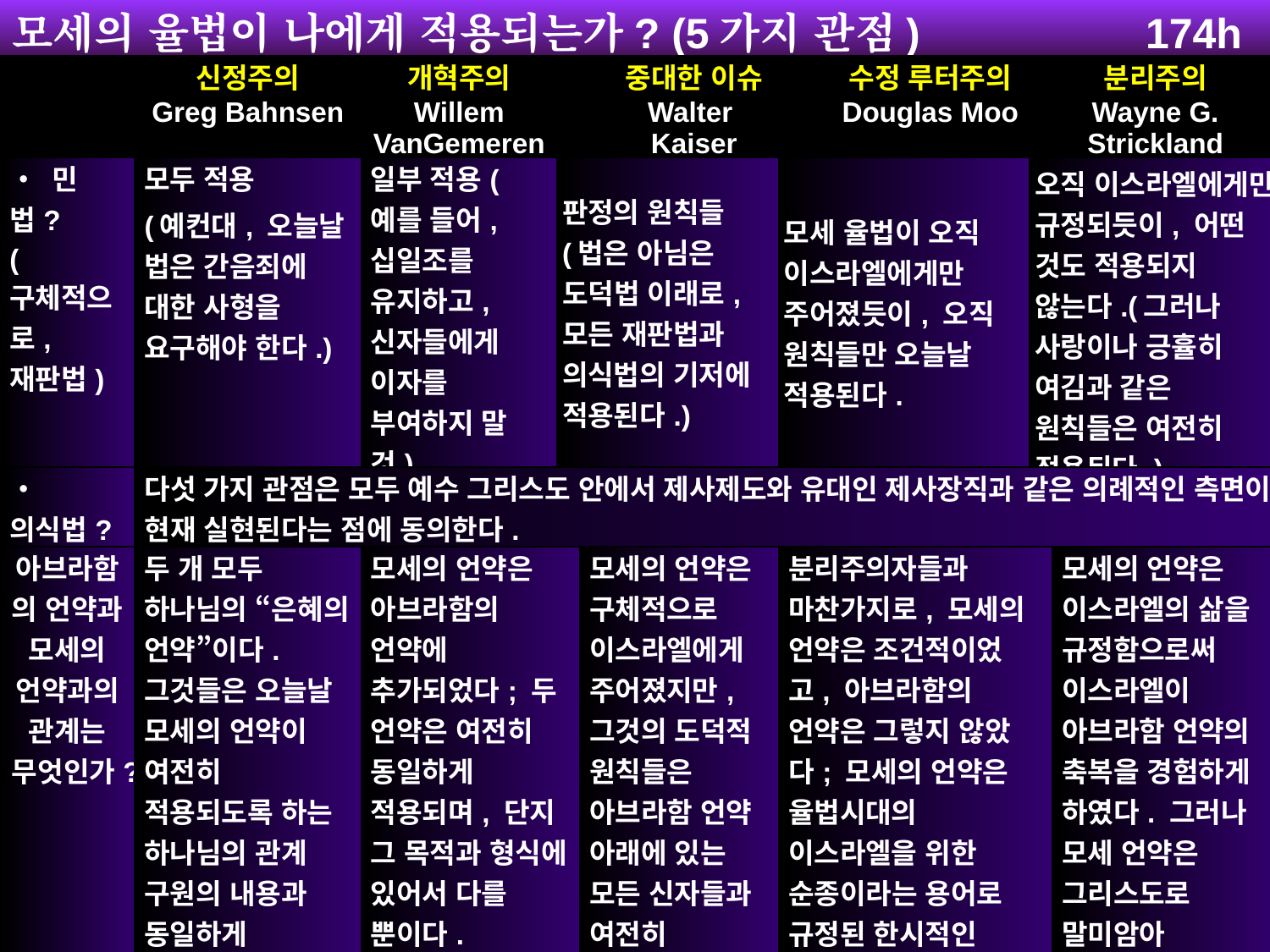

모세의 율법이 나에게 적용되는가? (5가지 관점)
174h

|  | 신정주의 Greg Bahnsen | 개혁주의 Willem VanGemeren | 중대한 이슈 Walter Kaiser |  |  | 수정 루터주의 Douglas Moo | 분리주의 Wayne G. Strickland | 분리주의 Wayne G. Strickland |
| --- | --- | --- | --- | --- | --- | --- | --- | --- |
| • 민법? (구체적으로, 재판법) | 모두 적용 (예컨대, 오늘날 법은 간음죄에 대한 사형을 요구해야 한다.) | 일부 적용(예를 들어, 십일조를 유지하고, 신자들에게 이자를 부여하지 말것) | 판정의 원칙들(법은 아님은 도덕법 이래로, 모든 재판법과 의식법의 기저에 적용된다.) |  | 모세 율법이 오직 이스라엘에게만 주어졌듯이, 오직 원칙들만 오늘날 적용된다. |  | 오직 이스라엘에게만 규정되듯이, 어떤 것도 적용되지 않는다.(그러나 사랑이나 긍휼히 여김과 같은 원칙들은 여전히 적용된다.) | 오직 이스라엘에게만 규정되듯이, 어떤 것도 적용되지 않는다.(그러나 사랑이나 긍휼히 여김과 같은 원칙들은 여전히 적용된다.) |
| • 의식법? | 다섯 가지 관점은 모두 예수 그리스도 안에서 제사제도와 유대인 제사장직과 같은 의례적인 측면이 현재 실현된다는 점에 동의한다. |  |  |  |  |  |  |  |
| 아브라함의 언약과 모세의 언약과의 관계는 무엇인가? | 두 개 모두 하나님의 “은혜의 언약”이다. 그것들은 오늘날 모세의 언약이 여전히 적용되도록 하는 하나님의 관계 구원의 내용과 동일하게 구성된다. | 모세의 언약은 아브라함의 언약에 추가되었다; 두 언약은 여전히 동일하게 적용되며, 단지 그 목적과 형식에 있어서 다를 뿐이다. | 모세의 언약은 구체적으로 이스라엘에게 주어졌지만, 그것의 도덕적 원칙들은 아브라함 언약 아래에 있는 모든 신자들과 여전히 관련된다. | 모세의 언약은 구체적으로 이스라엘에게 주어졌지만, 그것의 도덕적 원칙들은 아브라함 언약 아래에 있는 모든 신자들과 여전히 관련된다. | 분리주의자들과 마찬가지로, 모세의 언약은 조건적이었고, 아브라함의 언약은 그렇지 않았다; 모세의 언약은 율법시대의 이스라엘을 위한 순종이라는 용어로 규정된 한시적인 틀이었다. |  |  | 모세의 언약은 이스라엘의 삶을 규정함으로써 이스라엘이 아브라함 언약의 축복을 경험하게 하였다. 그러나 모세 언약은 그리스도로 말미암아 충족되었기 때문에 더이상 작용하지 않는다. |